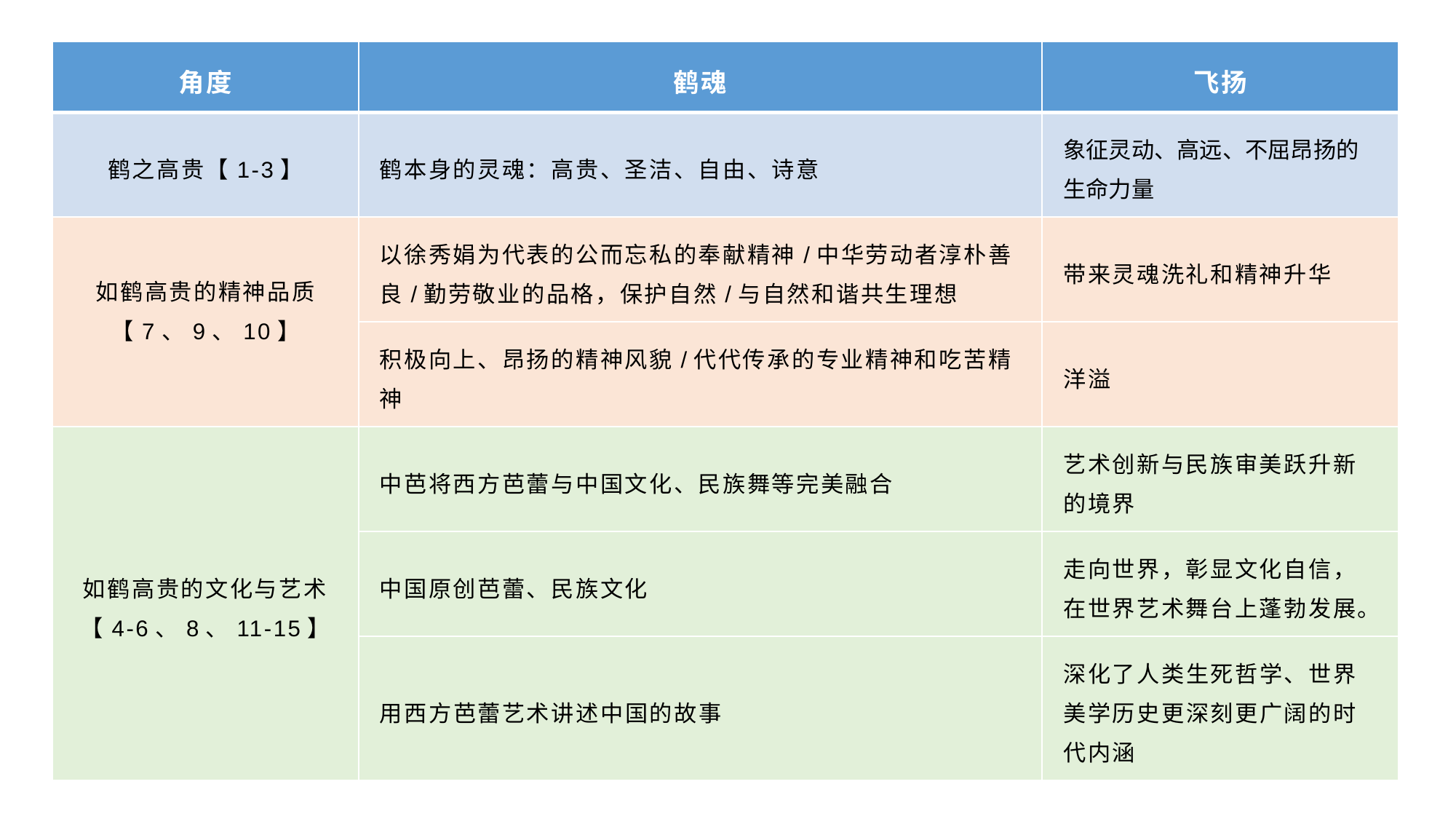

| 角度 | 鹤魂 | 飞扬 |
| --- | --- | --- |
| 鹤之高贵【1-3】 | 鹤本身的灵魂：高贵、圣洁、自由、诗意 | 象征灵动、高远、不屈昂扬的生命力量 |
| 如鹤高贵的精神品质 【7、9、10】 | 以徐秀娟为代表的公而忘私的奉献精神/中华劳动者淳朴善良/勤劳敬业的品格，保护自然/与自然和谐共生理想 | 带来灵魂洗礼和精神升华 |
|  | 积极向上、昂扬的精神风貌/代代传承的专业精神和吃苦精神 | 洋溢 |
| 如鹤高贵的文化与艺术【4-6、8、11-15】 | 中芭将西方芭蕾与中国文化、民族舞等完美融合 | 艺术创新与民族审美跃升新的境界 |
|  | 中国原创芭蕾、民族文化 | 走向世界，彰显文化自信，在世界艺术舞台上蓬勃发展。 |
|  | 用西方芭蕾艺术讲述中国的故事 | 深化了人类生死哲学、世界美学历史更深刻更广阔的时代内涵 |